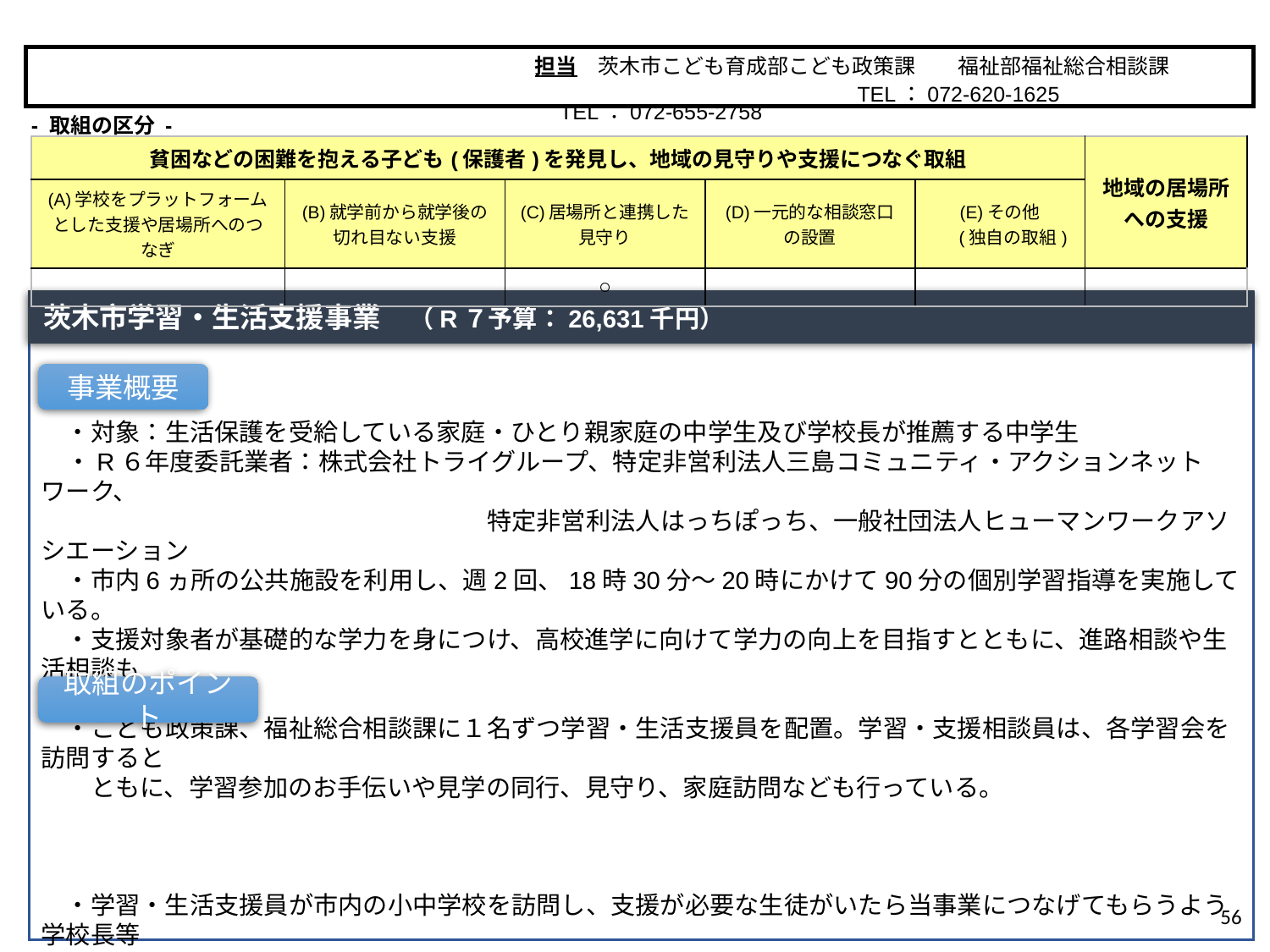

担当　茨木市こども育成部こども政策課　　福祉部福祉総合相談課
　　　　　　　　　　　　　　　TEL：072-620-1625　　　　　　　TEL：072-655-2758

茨木市
- 取組の区分 -
| 貧困などの困難を抱える子ども(保護者)を発見し、地域の見守りや支援につなぐ取組 |  |  |  |  | 地域の居場所 への支援 |
| --- | --- | --- | --- | --- | --- |
| (A)学校をプラットフォームとした支援や居場所へのつなぎ | (B)就学前から就学後の 切れ目ない支援 | (C)居場所と連携した 見守り | (D)一元的な相談窓口 の設置 | (E)その他 　 (独自の取組) |  |
|  |  | ○ |  |  |  |
茨木市学習・生活支援事業　（R７予算：26,631千円）

　・対象：生活保護を受給している家庭・ひとり親家庭の中学生及び学校長が推薦する中学生
　・R６年度委託業者：株式会社トライグループ、特定非営利法人三島コミュニティ・アクションネットワーク、
　　　　　　　　　　　　　　　　　　特定非営利法人はっちぽっち、一般社団法人ヒューマンワークアソシエーション
　・市内6ヵ所の公共施設を利用し、週2回、18時30分～20時にかけて90分の個別学習指導を実施している。
　・支援対象者が基礎的な学力を身につけ、高校進学に向けて学力の向上を目指すとともに、進路相談や生活相談も
　　行う。
　・こども政策課、福祉総合相談課に１名ずつ学習・生活支援員を配置。学習・支援相談員は、各学習会を訪問すると
　　ともに、学習参加のお手伝いや見学の同行、見守り、家庭訪問なども行っている。

　・学習・生活支援員が市内の小中学校を訪問し、支援が必要な生徒がいたら当事業につなげてもらうよう学校長等
　　に働きかけている。
　・年齢等で支援が途切れてしまわないように、中学校卒業後も、見守りが必要な生徒については引き続き利用可能と
　　している。
　・学習会では、勉強以外に、くらしや進学費の心配事に応じて、福祉や奨学金制度など必要なサービスを案内するな
　　ど、子どもの夢実現に向けて、安心して学べるようサポートしている。

事業概要
取組のポイント
56